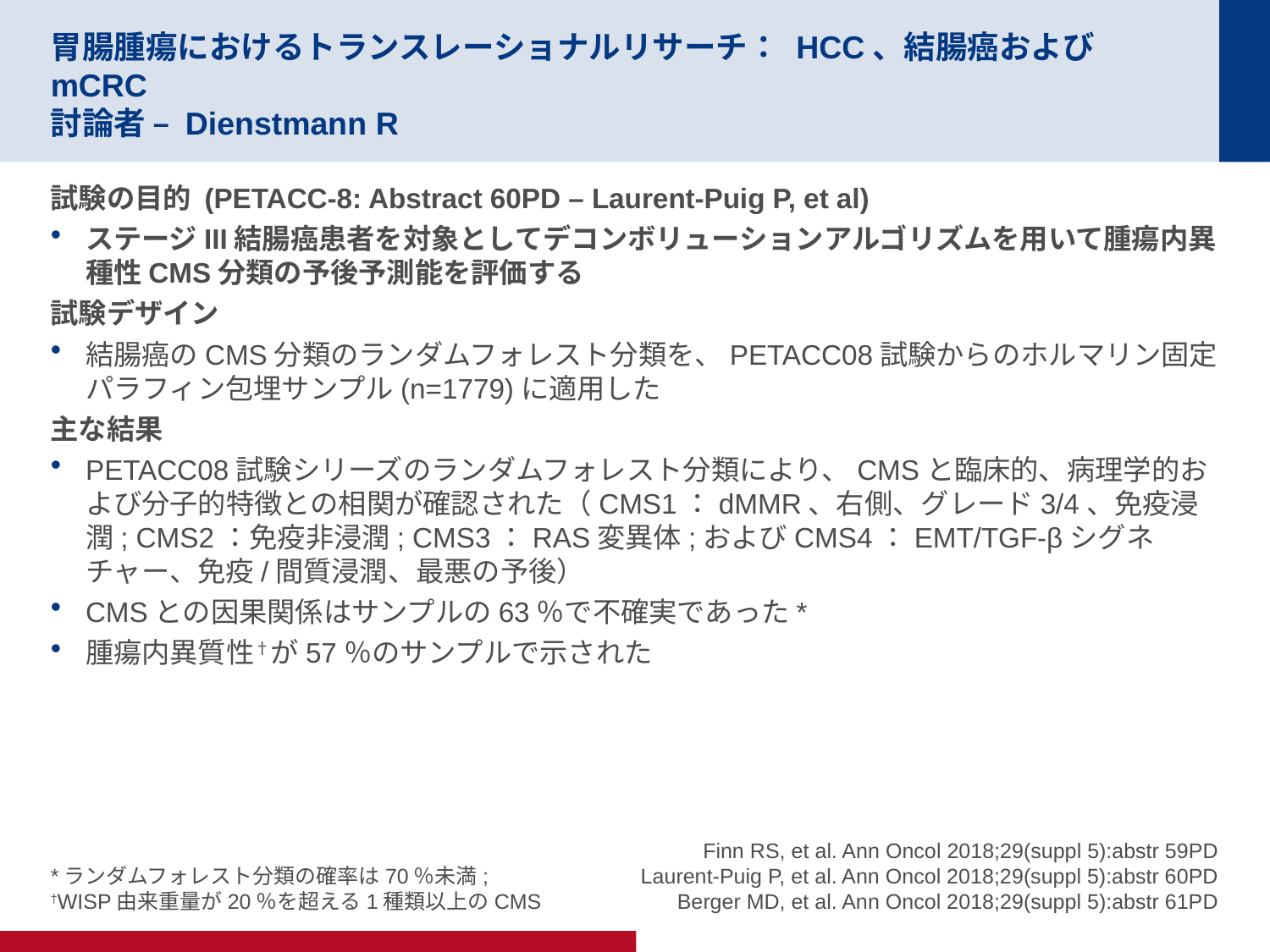

# 胃腸腫瘍におけるトランスレーショナルリサーチ： HCC、結腸癌およびmCRC 討論者 – Dienstmann R
試験の目的 (PETACC-8: Abstract 60PD – Laurent-Puig P, et al)
ステージIII結腸癌患者を対象としてデコンボリューションアルゴリズムを用いて腫瘍内異種性CMS分類の予後予測能を評価する
試験デザイン
結腸癌のCMS分類のランダムフォレスト分類を、PETACC08試験からのホルマリン固定パラフィン包埋サンプル(n=1779)に適用した
主な結果
PETACC08試験シリーズのランダムフォレスト分類により、CMSと臨床的、病理学的および分子的特徴との相関が確認された（CMS1：dMMR、右側、グレード3/4、免疫浸潤; CMS2：免疫非浸潤; CMS3：RAS変異体;およびCMS4：EMT/TGF-βシグネチャー、免疫/間質浸潤、最悪の予後）
CMSとの因果関係はサンプルの63％で不確実であった*
腫瘍内異質性†が57％のサンプルで示された

*ランダムフォレスト分類の確率は70％未満;
†WISP由来重量が20％を超える1種類以上のCMS
Finn RS, et al. Ann Oncol 2018;29(suppl 5):abstr 59PD
Laurent-Puig P, et al. Ann Oncol 2018;29(suppl 5):abstr 60PD
Berger MD, et al. Ann Oncol 2018;29(suppl 5):abstr 61PD